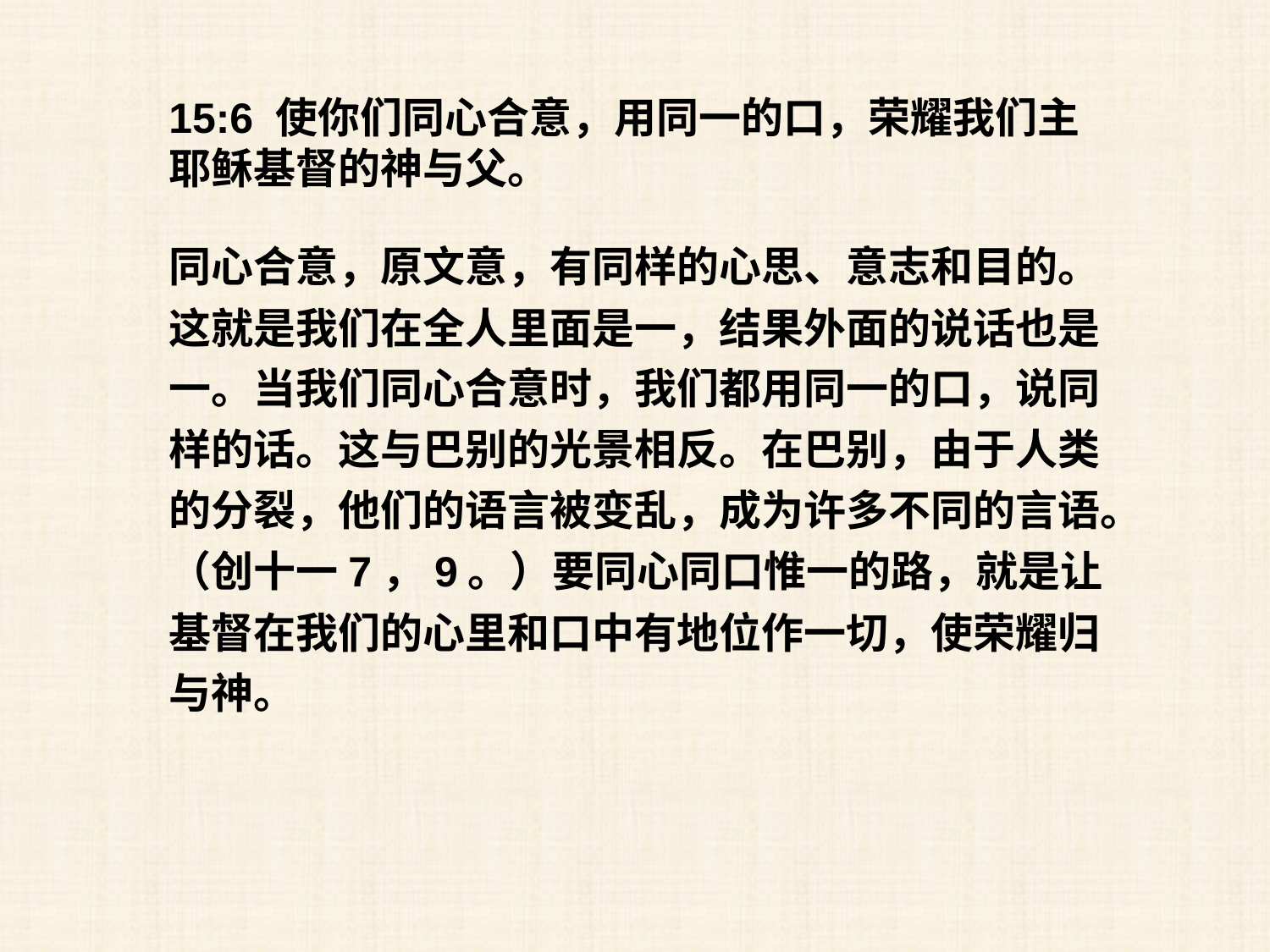

15:6 使你们同心合意，用同一的口，荣耀我们主耶稣基督的神与父。
同心合意，原文意，有同样的心思、意志和目的。这就是我们在全人里面是一，结果外面的说话也是一。当我们同心合意时，我们都用同一的口，说同样的话。这与巴别的光景相反。在巴别，由于人类的分裂，他们的语言被变乱，成为许多不同的言语。（创十一7，9。）要同心同口惟一的路，就是让基督在我们的心里和口中有地位作一切，使荣耀归与神。